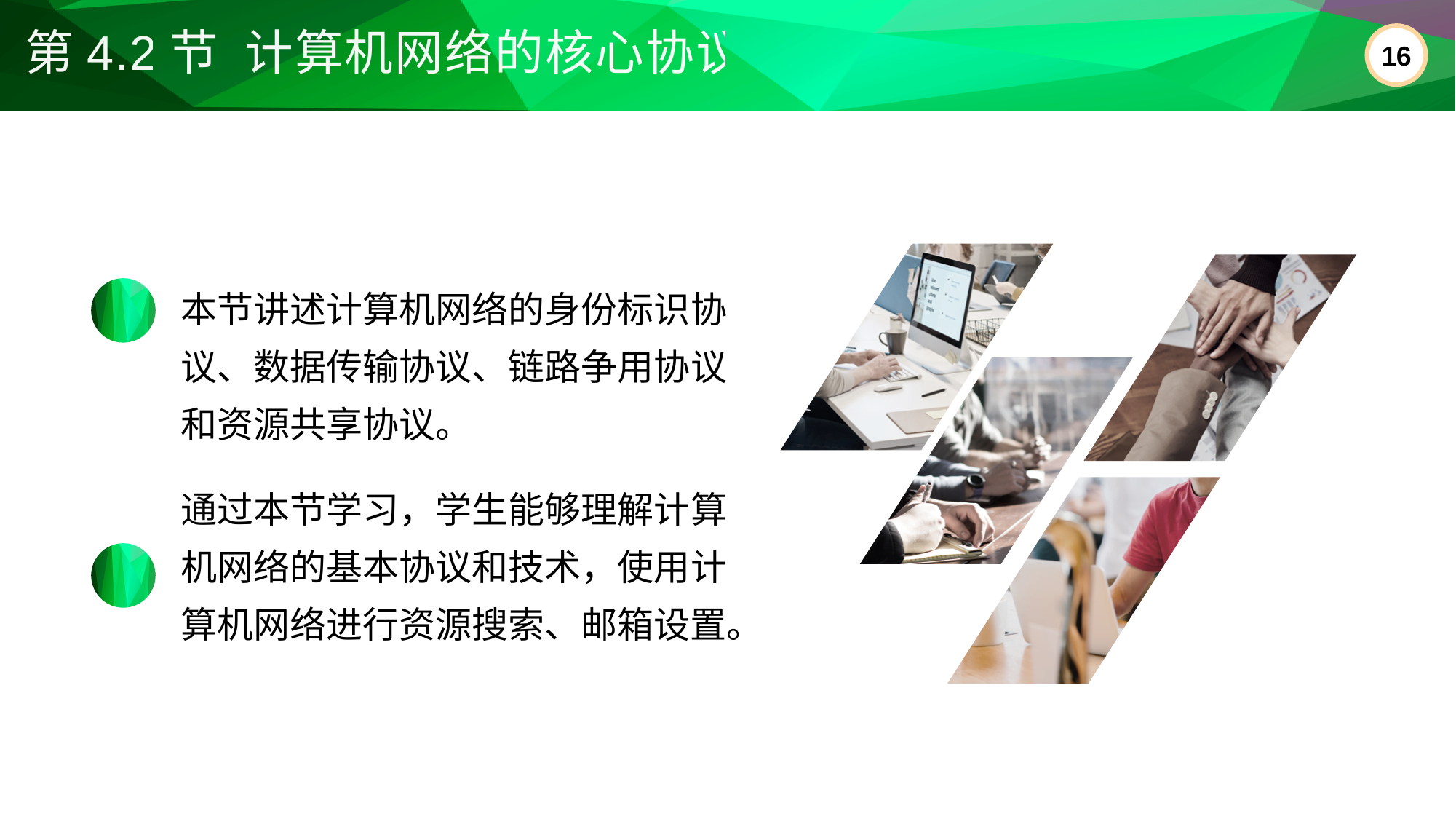

第4.2节  计算机网络的核心协议

本节讲述计算机网络的身份标识协议、数据传输协议、链路争用协议和资源共享协议。
通过本节学习，学生能够理解计算机网络的基本协议和技术，使用计算机网络进行资源搜索、邮箱设置。